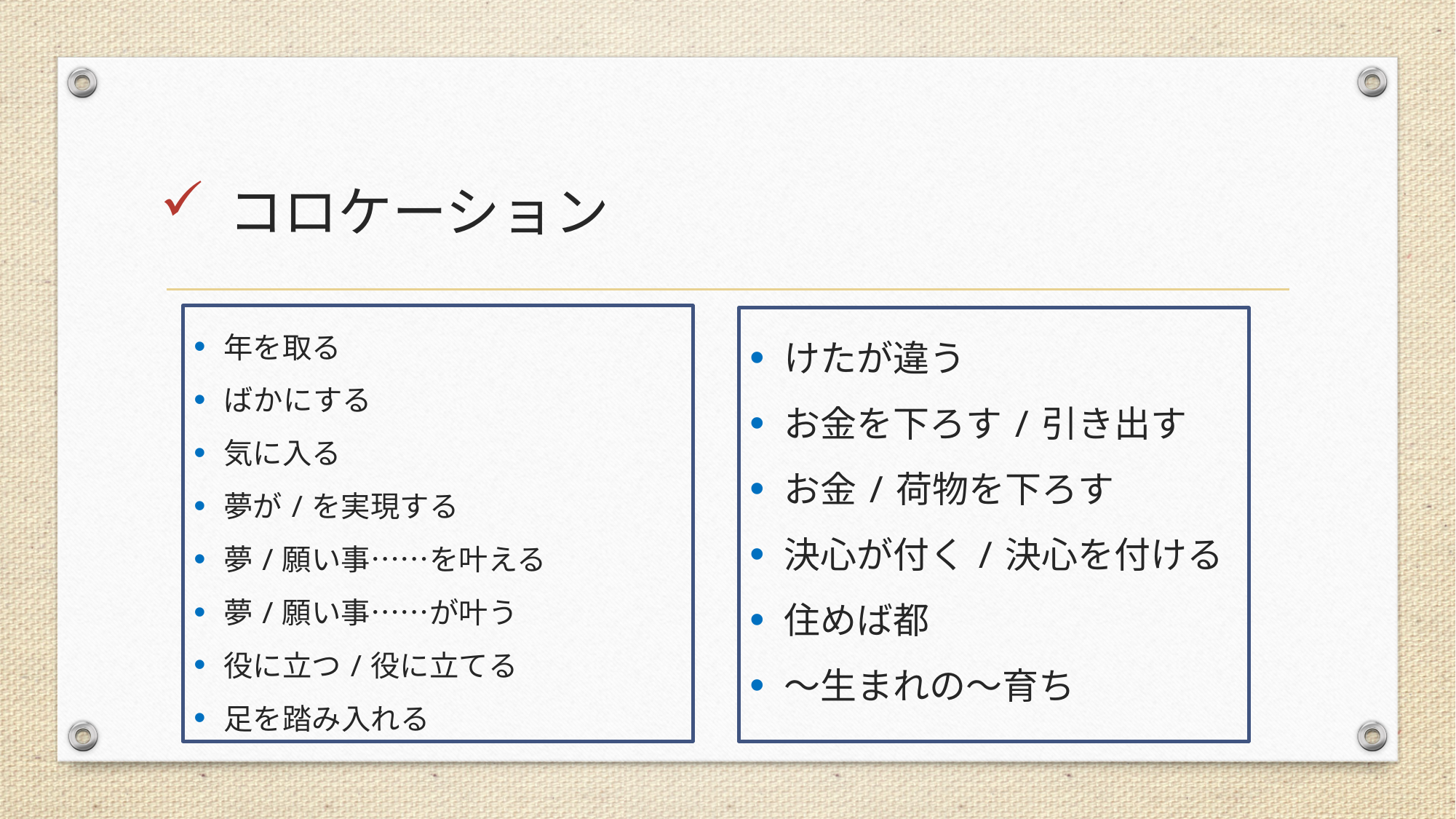

# コロケーション
年を取る
ばかにする
気に入る
夢が/を実現する
夢/願い事……を叶える
夢/願い事……が叶う
役に立つ/役に立てる
足を踏み入れる

けたが違う
お金を下ろす/引き出す
お金/荷物を下ろす
決心が付く/決心を付ける
住めば都
～生まれの～育ち
11